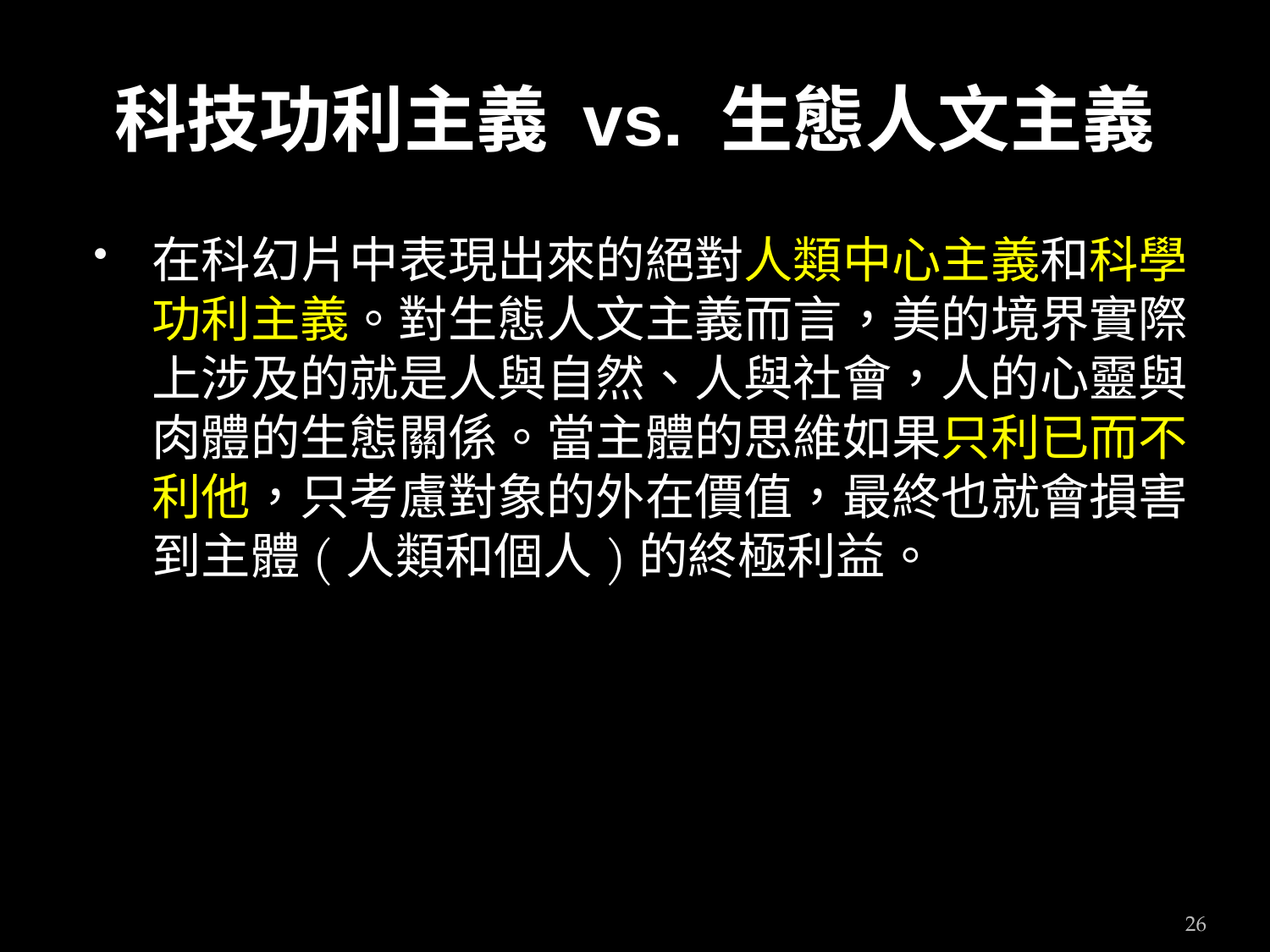

# 科技功利主義 vs. 生態人文主義
在科幻片中表現出來的絕對人類中心主義和科學功利主義。對生態人文主義而言，美的境界實際上涉及的就是人與自然、人與社會，人的心靈與肉體的生態關係。當主體的思維如果只利已而不利他，只考慮對象的外在價值，最終也就會損害到主體(人類和個人)的終極利益。

26